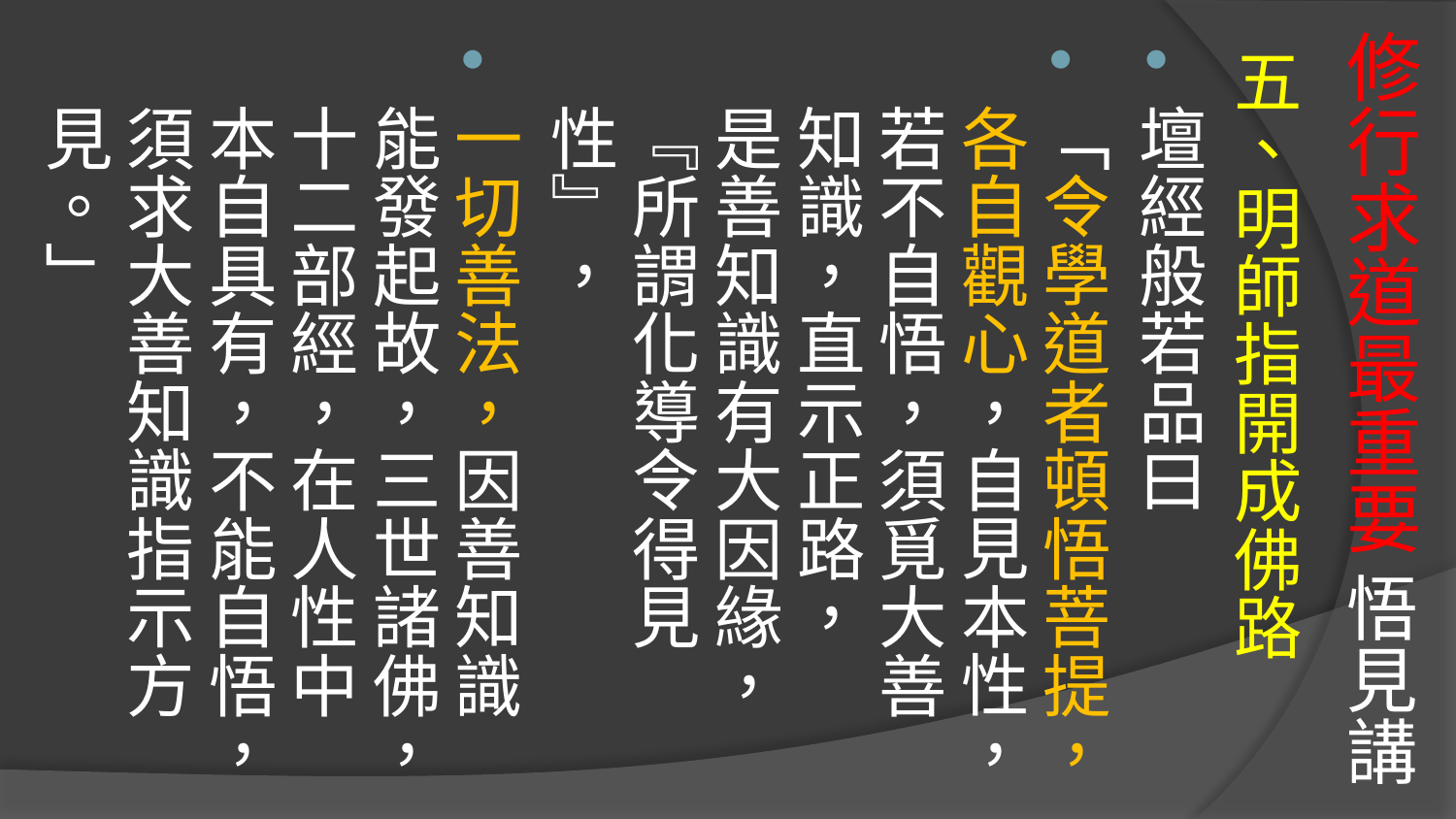

# 修行求道最重要 悟見講
五、明師指開成佛路
壇經般若品曰
「令學道者頓悟菩提，各自觀心，自見本性，若不自悟，須覓大善知識，直示正路，
是善知識有大因緣，『所謂化導令得見性』，
一切善法，因善知識能發起故，三世諸佛，十二部經，在人性中本自具有，不能自悟，須求大善知識指示方見。」